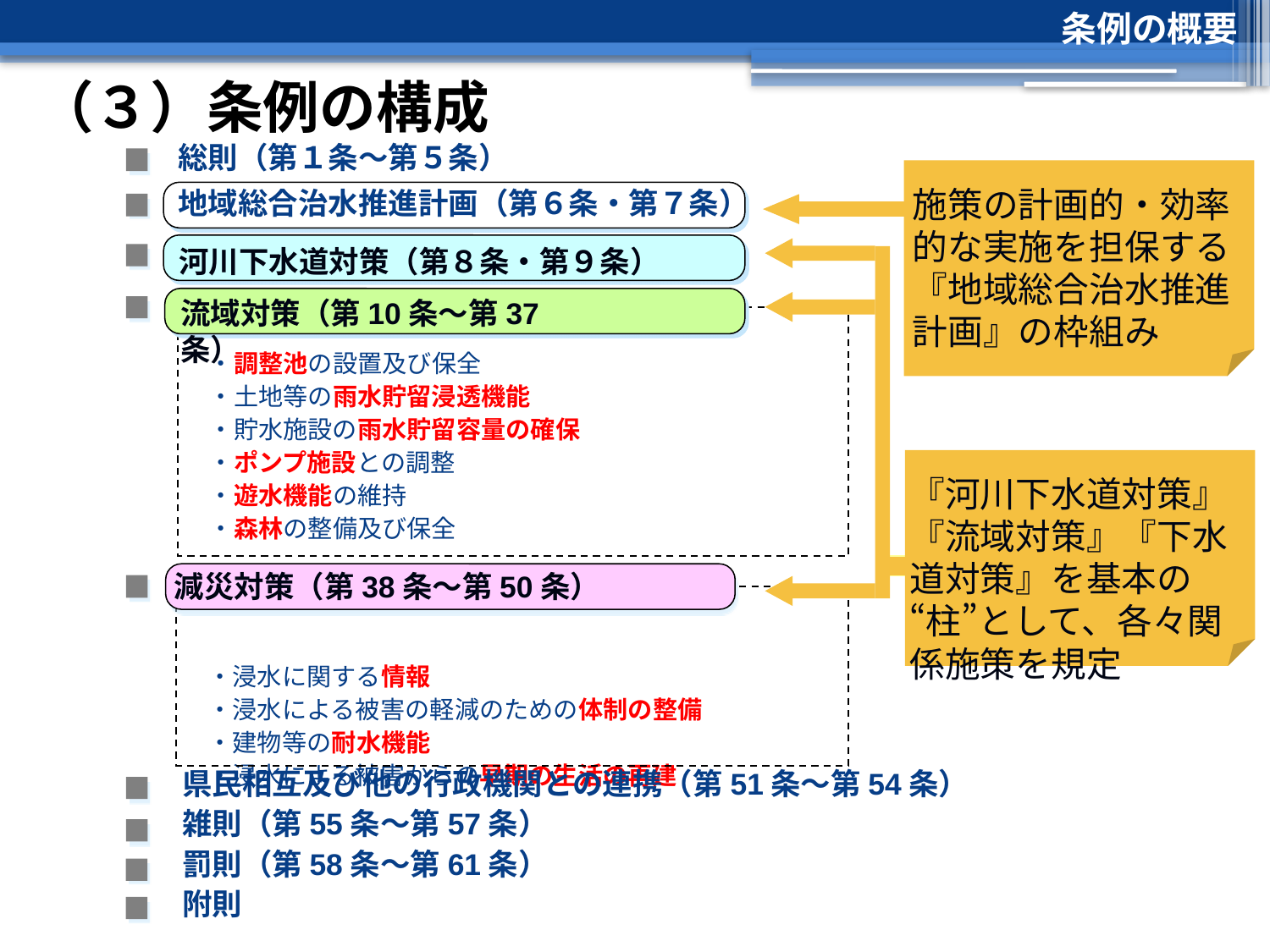

条例の概要
（３）条例の構成

総則（第１条～第５条）
地域総合治水推進計画（第６条・第７条）

施策の計画的・効率的な実施を担保する『地域総合治水推進計画』の枠組み

河川下水道対策（第８条・第９条）

流域対策（第10条～第37条）

　　・調整池の設置及び保全
　　・土地等の雨水貯留浸透機能
　　・貯水施設の雨水貯留容量の確保
　　・ポンプ施設との調整
　　・遊水機能の維持
　　・森林の整備及び保全

『河川下水道対策』『流域対策』『下水道対策』を基本の“柱”として、各々関係施策を規定

　　・浸水に関する情報
　　・浸水による被害の軽減のための体制の整備
　　・建物等の耐水機能
　　・浸水による被害からの早期の生活の再建
減災対策（第38条～第50条）
減災対策

県民相互及び他の行政機関との連携（第51条～第54条）
雑則（第55条～第57条）
罰則（第58条～第61条）
附則